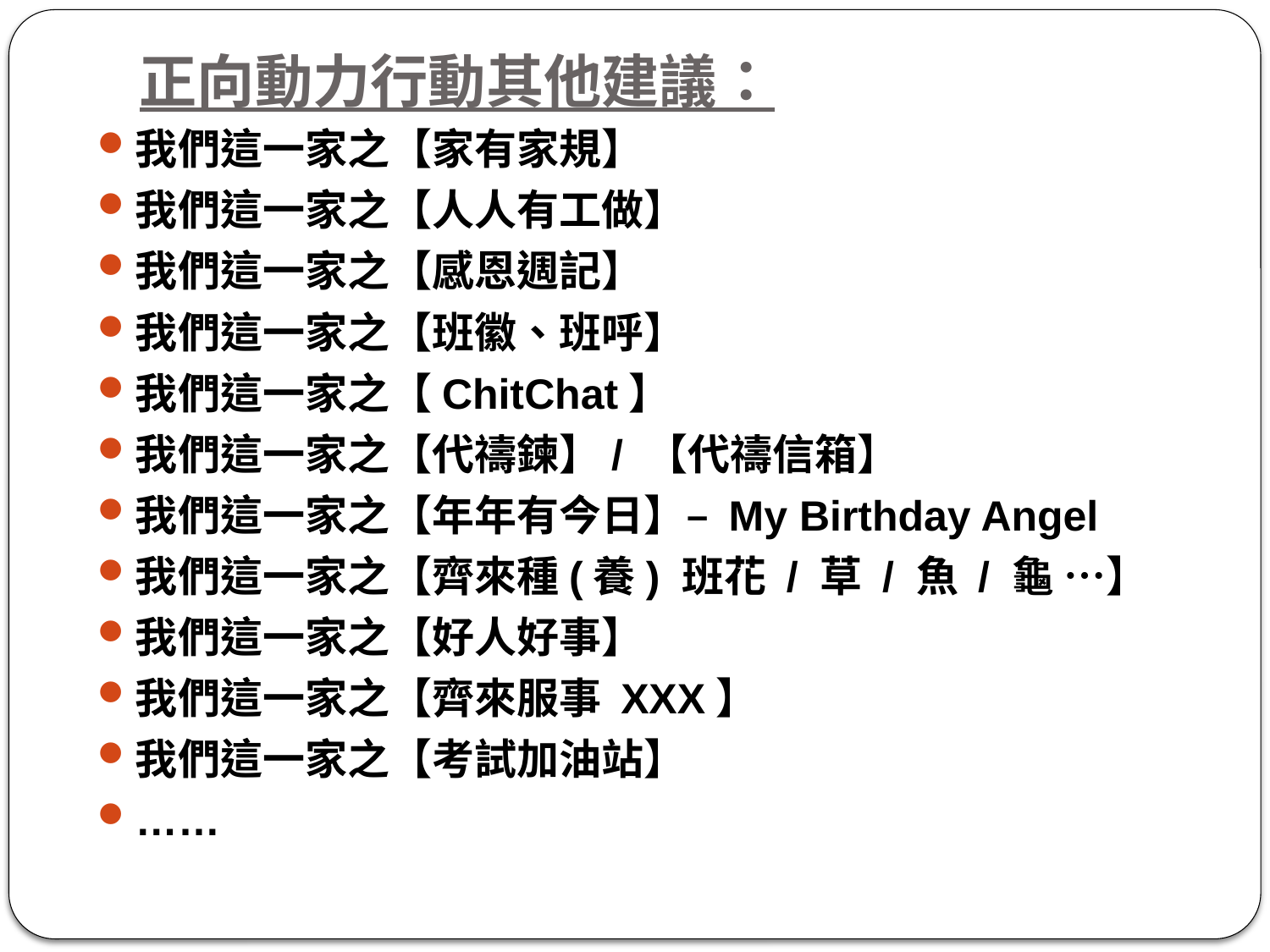

# 正向動力行動其他建議：
我們這一家之【家有家規】
我們這一家之【人人有工做】
我們這一家之【感恩週記】
我們這一家之【班徽、班呼】
我們這一家之【ChitChat】
我們這一家之【代禱鍊】/ 【代禱信箱】
我們這一家之【年年有今日】– My Birthday Angel
我們這一家之【齊來種(養) 班花 / 草 / 魚 / 龜 …】
我們這一家之【好人好事】
我們這一家之【齊來服事 XXX】
我們這一家之【考試加油站】
……